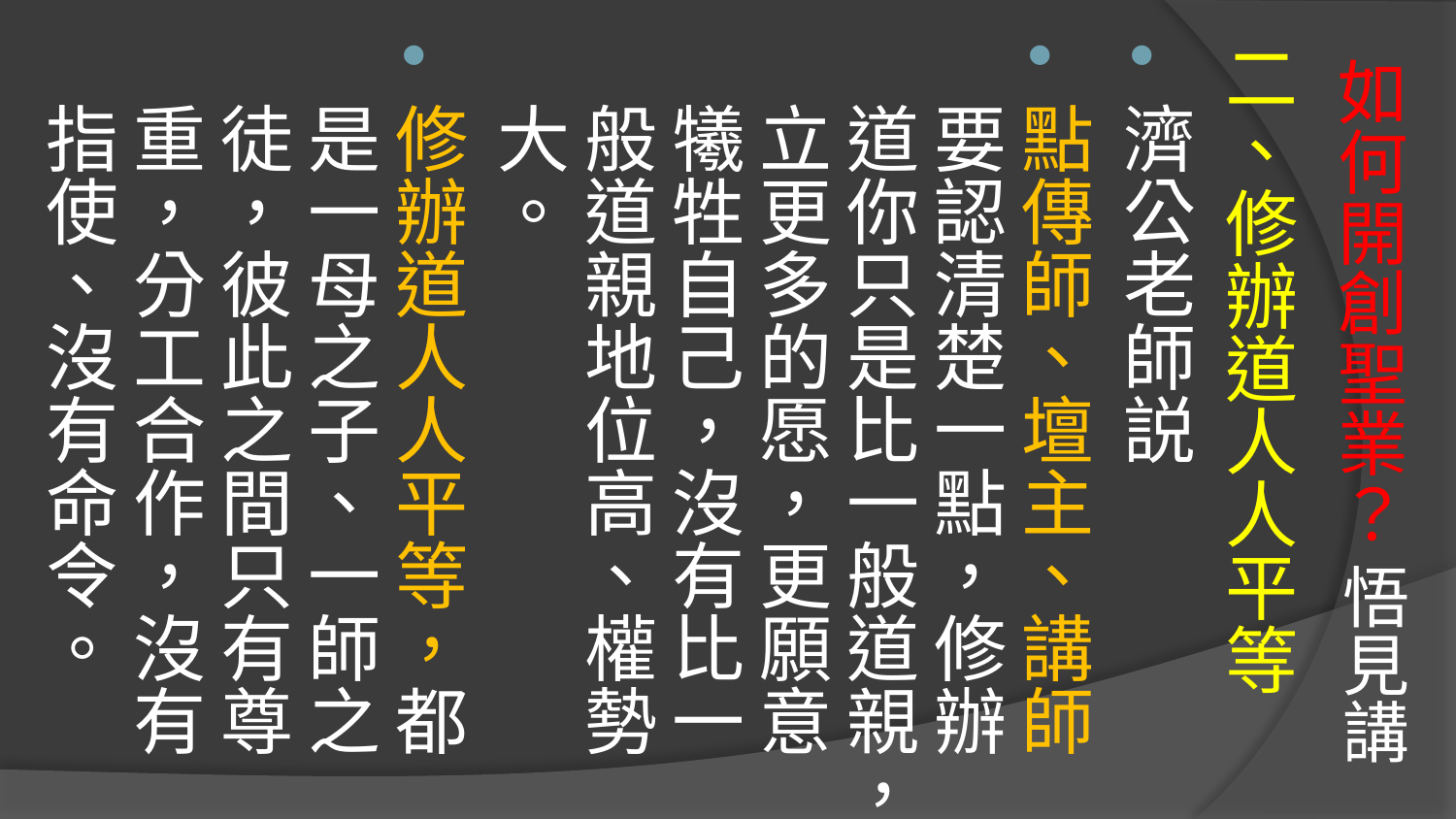

二、修辦道人人平等
濟公老師説
點傳師、壇主、講師要認清楚一點，修辦道你只是比一般道親，立更多的愿，更願意犧牲自己，沒有比一般道親地位高、權勢大。
修辦道人人平等，都是一母之子、一師之徒，彼此之間只有尊重，分工合作，沒有指使、沒有命令。
# 如何開創聖業？ 悟見講